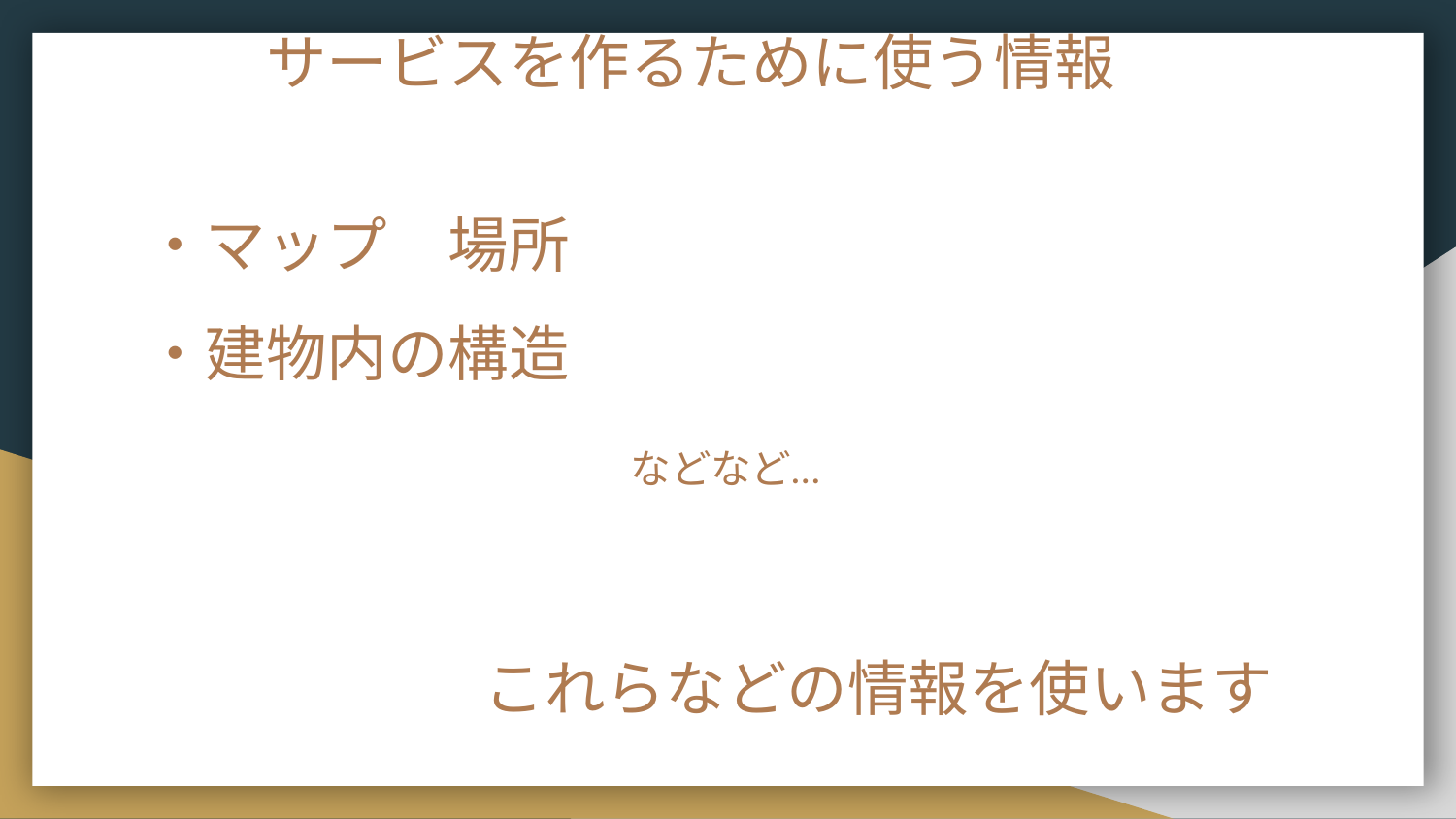

# サービスを作るために使う情報
・マップ　場所
・建物内の構造
　　　　　　　　などなど…
これらなどの情報を使います